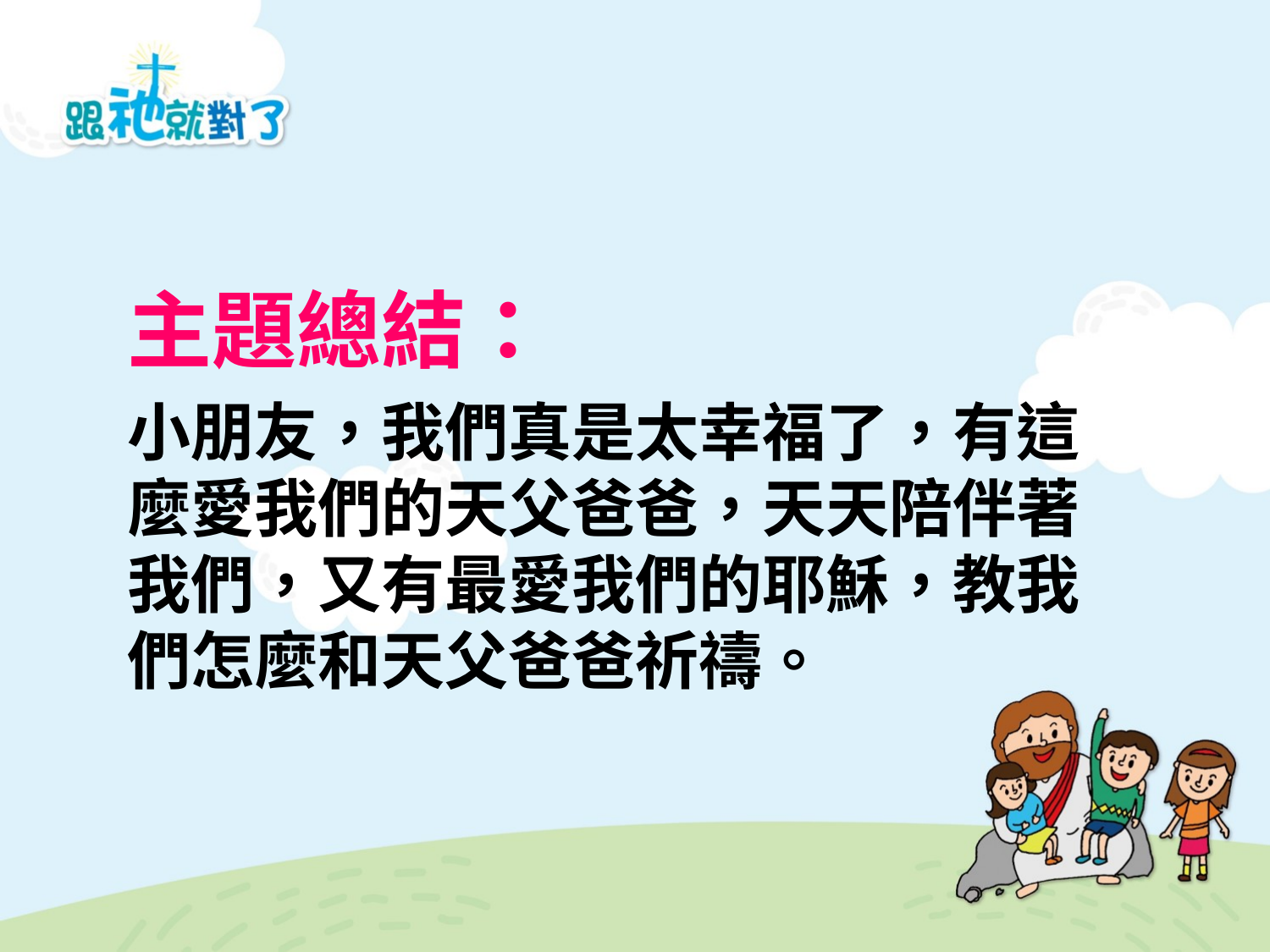

主題總結：
小朋友，我們真是太幸福了，有這麼愛我們的天父爸爸，天天陪伴著我們，又有最愛我們的耶穌，教我們怎麼和天父爸爸祈禱。